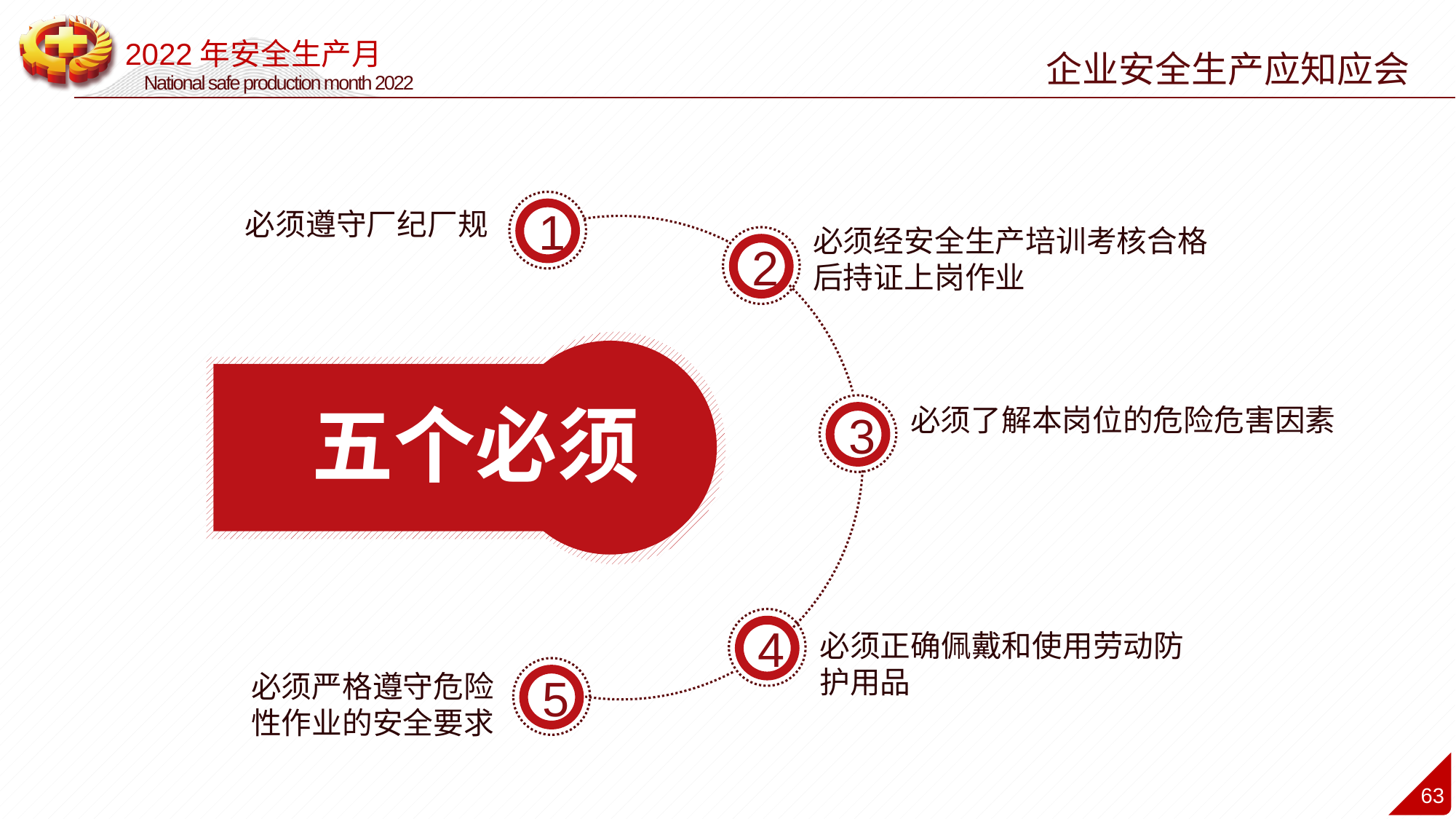

企业安全生产应知应会

1
必须遵守厂纪厂规

必须经安全生产培训考核合格后持证上岗作业

2

五个必须

3
必须了解本岗位的危险危害因素

4
必须正确佩戴和使用劳动防护用品

5
必须严格遵守危险性作业的安全要求